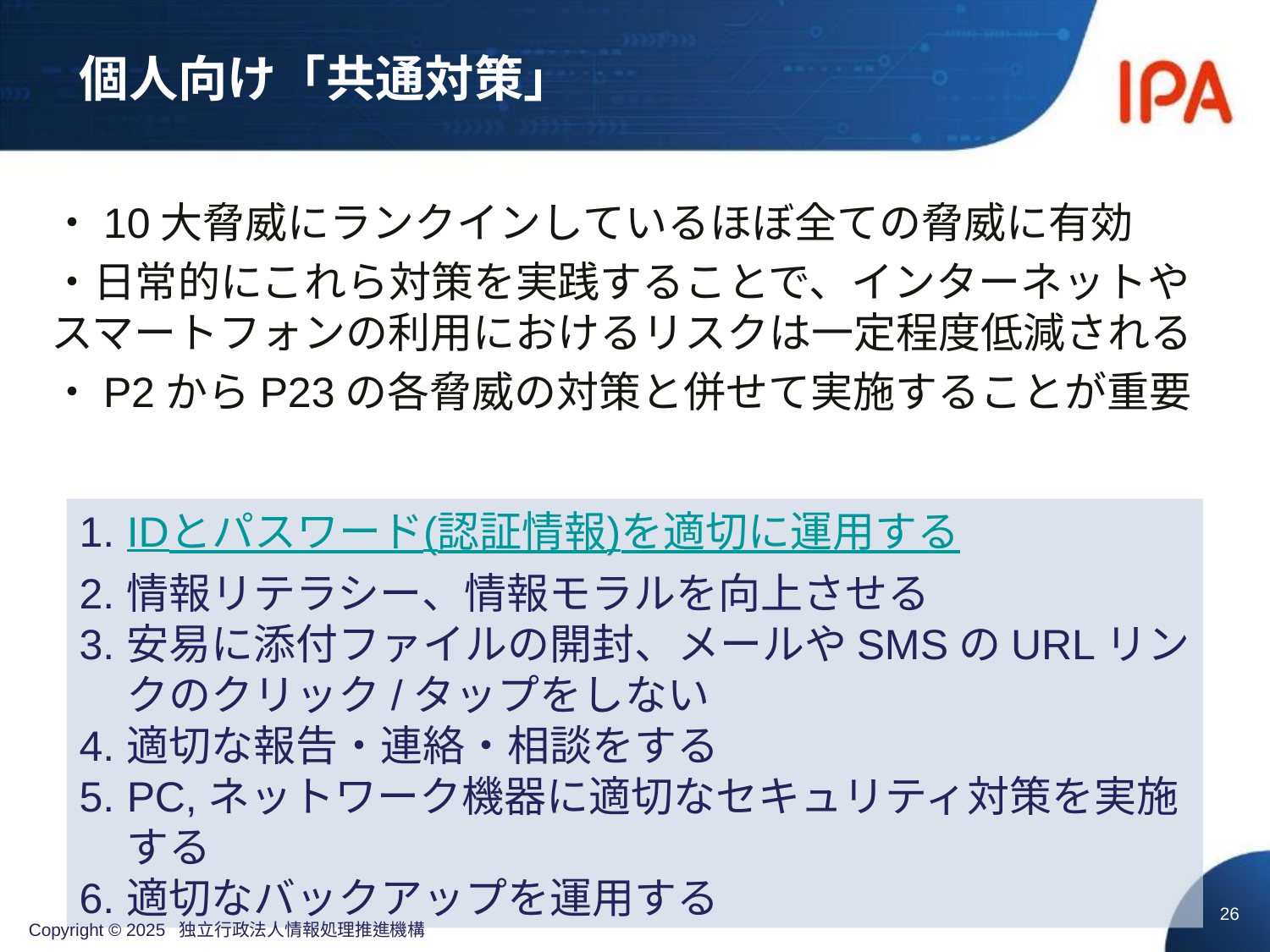

# 個人向け「共通対策」
・10大脅威にランクインしているほぼ全ての脅威に有効
・日常的にこれら対策を実践することで、インターネットやスマートフォンの利用におけるリスクは一定程度低減される
・P2からP23の各脅威の対策と併せて実施することが重要
IDとパスワード(認証情報)を適切に運用する
情報リテラシー、情報モラルを向上させる
安易に添付ファイルの開封、メールやSMSのURLリンクのクリック/タップをしない
適切な報告・連絡・相談をする
PC,ネットワーク機器に適切なセキュリティ対策を実施する
適切なバックアップを運用する
26
Copyright © 2025  独立行政法人情報処理推進機構